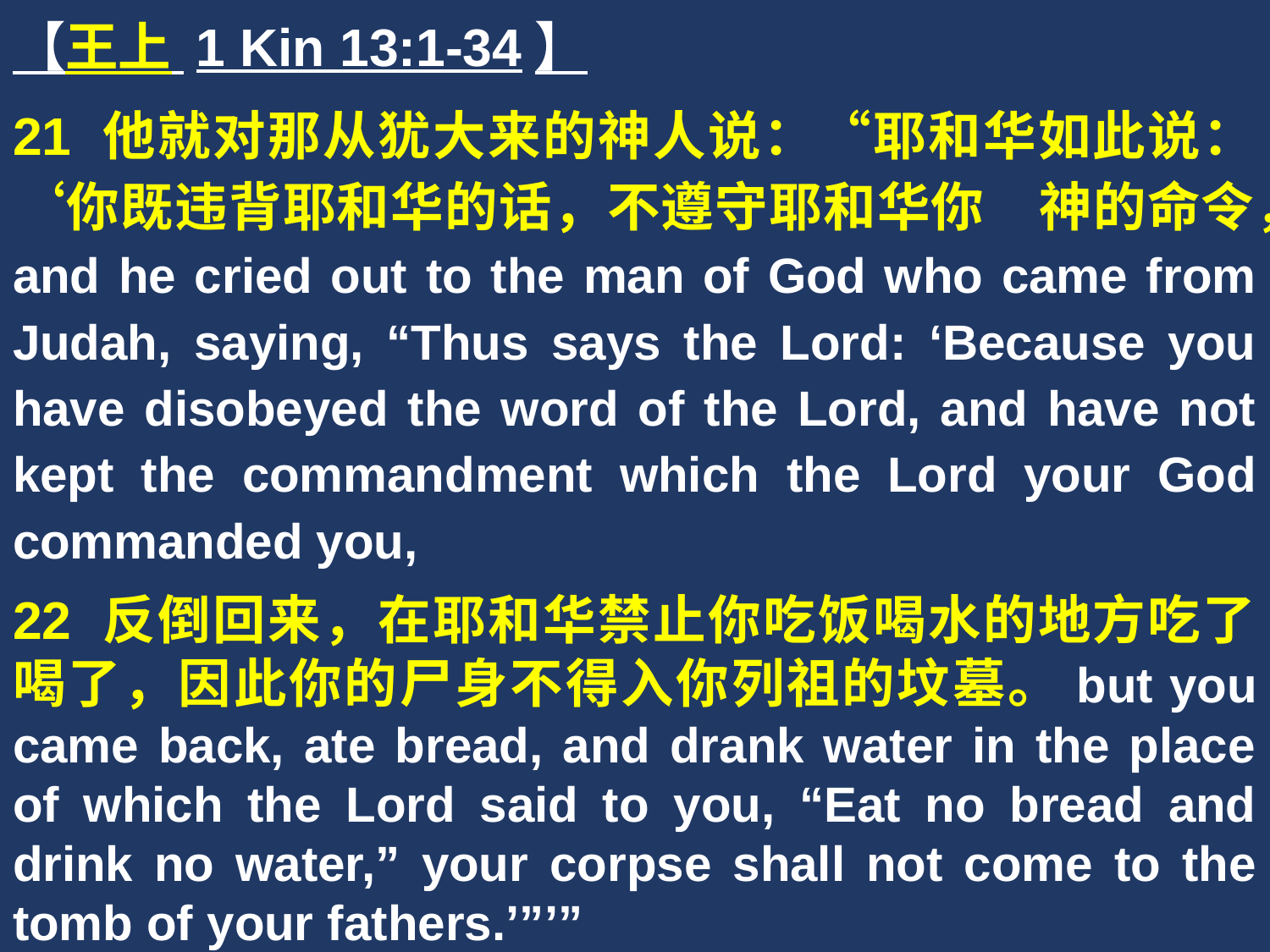

【王上 1 Kin 13:1-34】
21 他就对那从犹大来的神人说：“耶和华如此说：‘你既违背耶和华的话，不遵守耶和华你　神的命令，and he cried out to the man of God who came from Judah, saying, “Thus says the Lord: ‘Because you have disobeyed the word of the Lord, and have not kept the commandment which the Lord your God commanded you,
22 反倒回来，在耶和华禁止你吃饭喝水的地方吃了喝了，因此你的尸身不得入你列祖的坟墓。but you came back, ate bread, and drank water in the place of which the Lord said to you, “Eat no bread and drink no water,” your corpse shall not come to the tomb of your fathers.’”’”